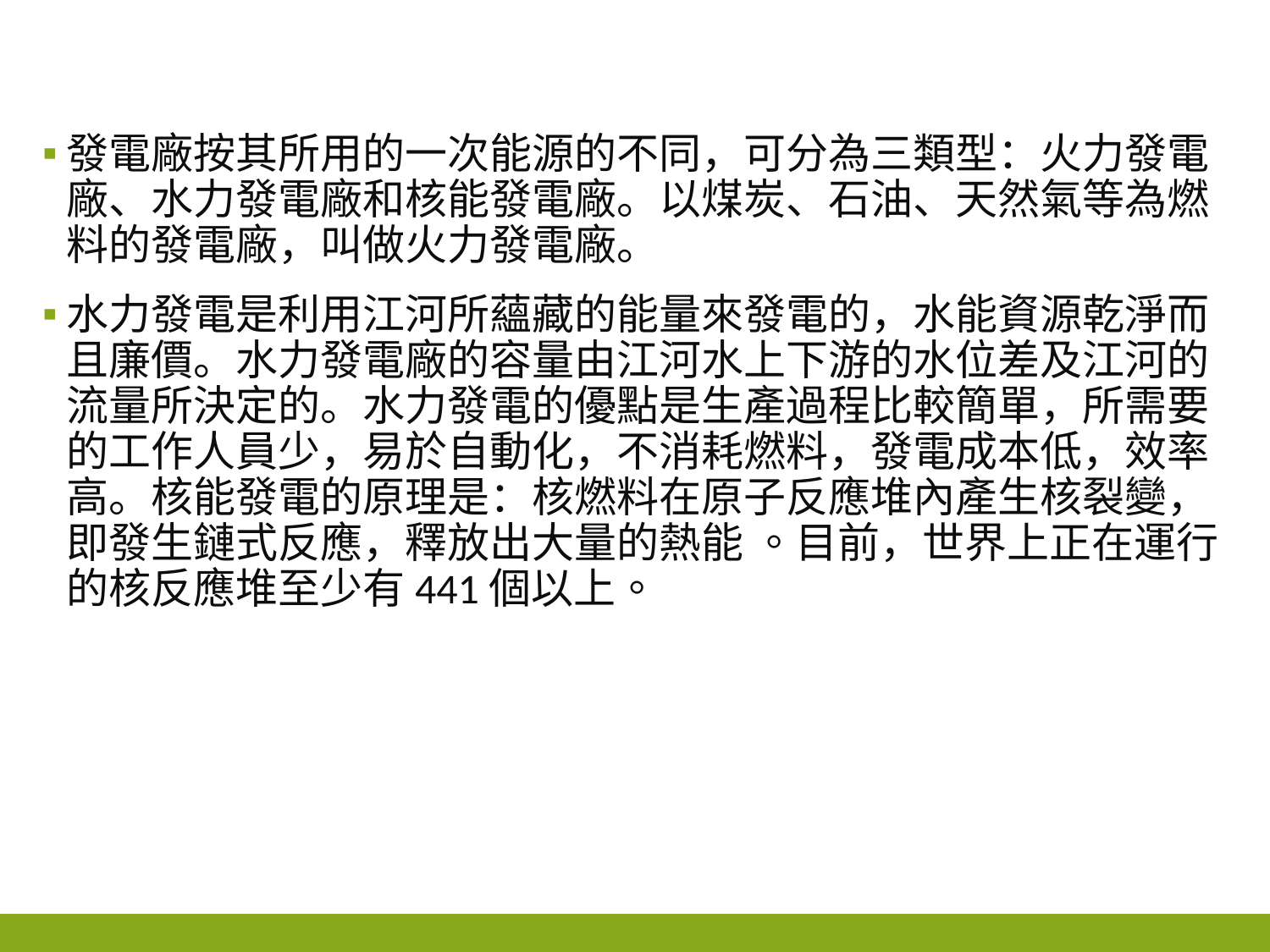

#
發電廠按其所用的一次能源的不同，可分為三類型：火力發電廠、水力發電廠和核能發電廠。以煤炭、石油、天然氣等為燃料的發電廠，叫做火力發電廠。
水力發電是利用江河所蘊藏的能量來發電的，水能資源乾淨而且廉價。水力發電廠的容量由江河水上下游的水位差及江河的流量所決定的。水力發電的優點是生產過程比較簡單，所需要的工作人員少，易於自動化，不消耗燃料，發電成本低，效率高。核能發電的原理是：核燃料在原子反應堆內產生核裂變，即發生鏈式反應，釋放出大量的熱能 。目前，世界上正在運行的核反應堆至少有441個以上。